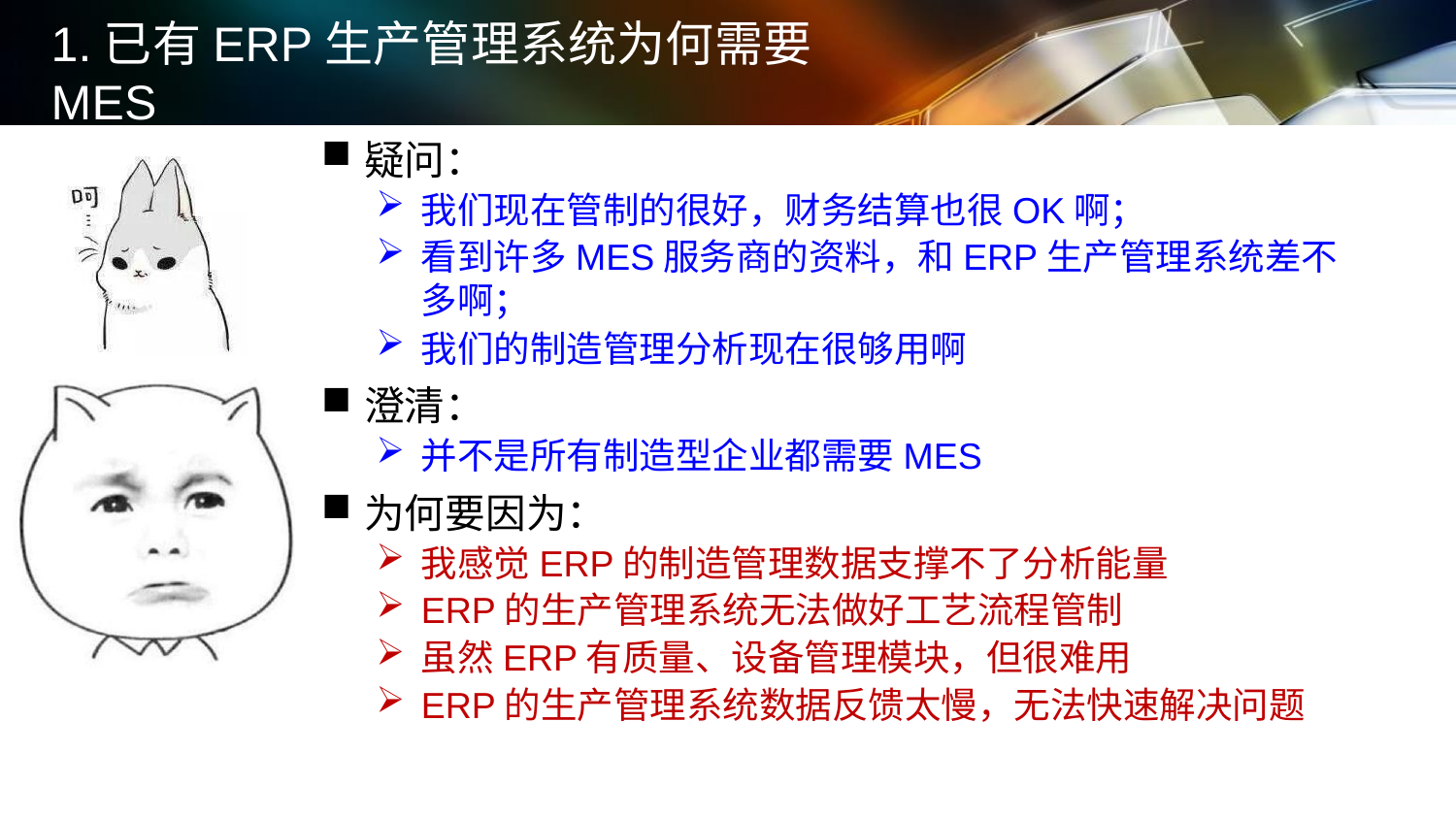

# 1.已有ERP生产管理系统为何需要MES
疑问：
我们现在管制的很好，财务结算也很OK啊；
看到许多MES服务商的资料，和ERP生产管理系统差不多啊；
我们的制造管理分析现在很够用啊
澄清：
并不是所有制造型企业都需要MES
为何要因为：
我感觉ERP的制造管理数据支撑不了分析能量
ERP的生产管理系统无法做好工艺流程管制
虽然ERP有质量、设备管理模块，但很难用
ERP的生产管理系统数据反馈太慢，无法快速解决问题